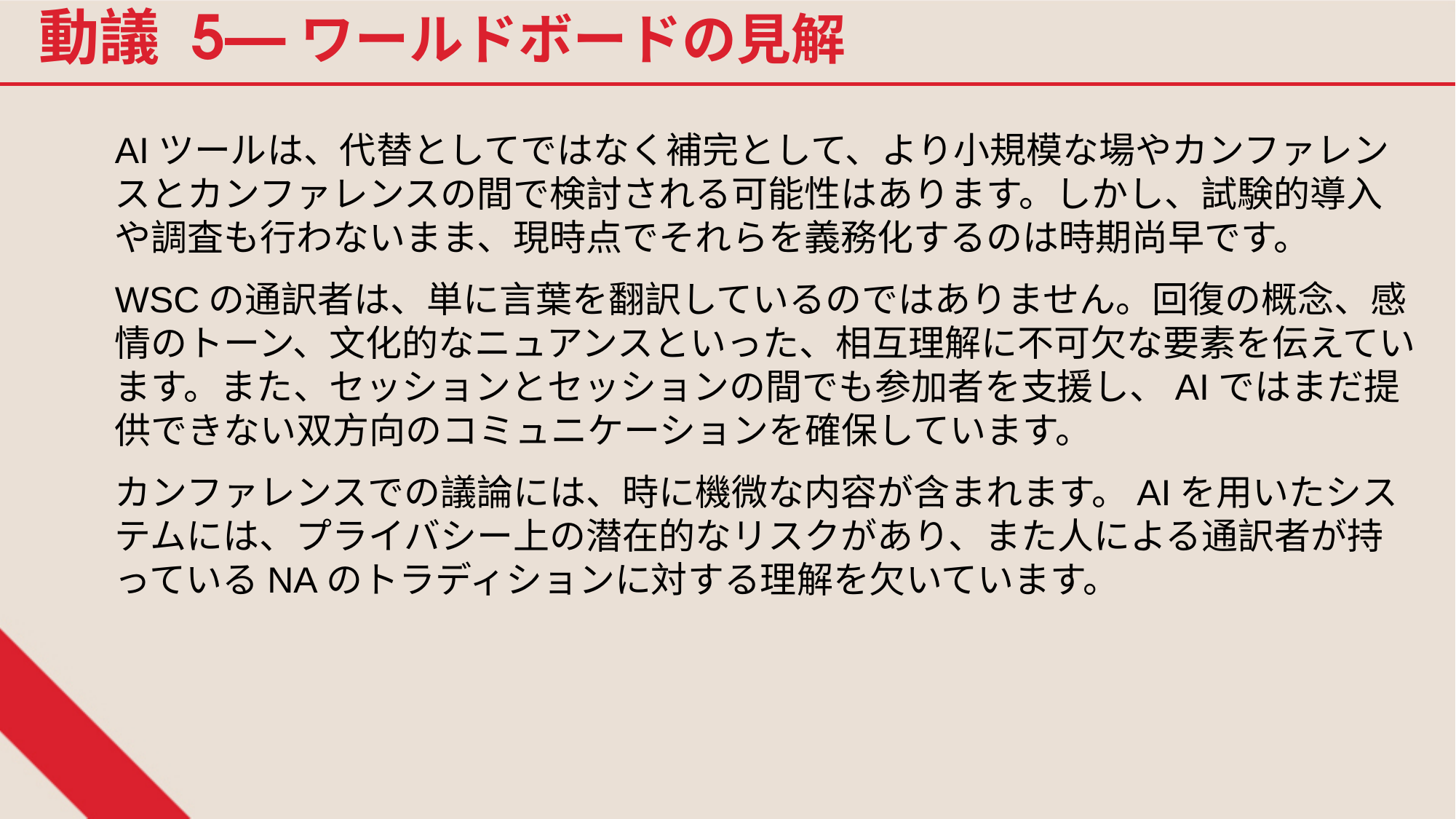

動議 5—ワールドボードの見解

AIツールは、代替としてではなく補完として、より小規模な場やカンファレンスとカンファレンスの間で検討される可能性はあります。しかし、試験的導入や調査も行わないまま、現時点でそれらを義務化するのは時期尚早です。
WSCの通訳者は、単に言葉を翻訳しているのではありません。回復の概念、感情のトーン、文化的なニュアンスといった、相互理解に不可欠な要素を伝えています。また、セッションとセッションの間でも参加者を支援し、AIではまだ提供できない双方向のコミュニケーションを確保しています。
カンファレンスでの議論には、時に機微な内容が含まれます。AIを用いたシステムには、プライバシー上の潜在的なリスクがあり、また人による通訳者が持っているNAのトラディションに対する理解を欠いています。